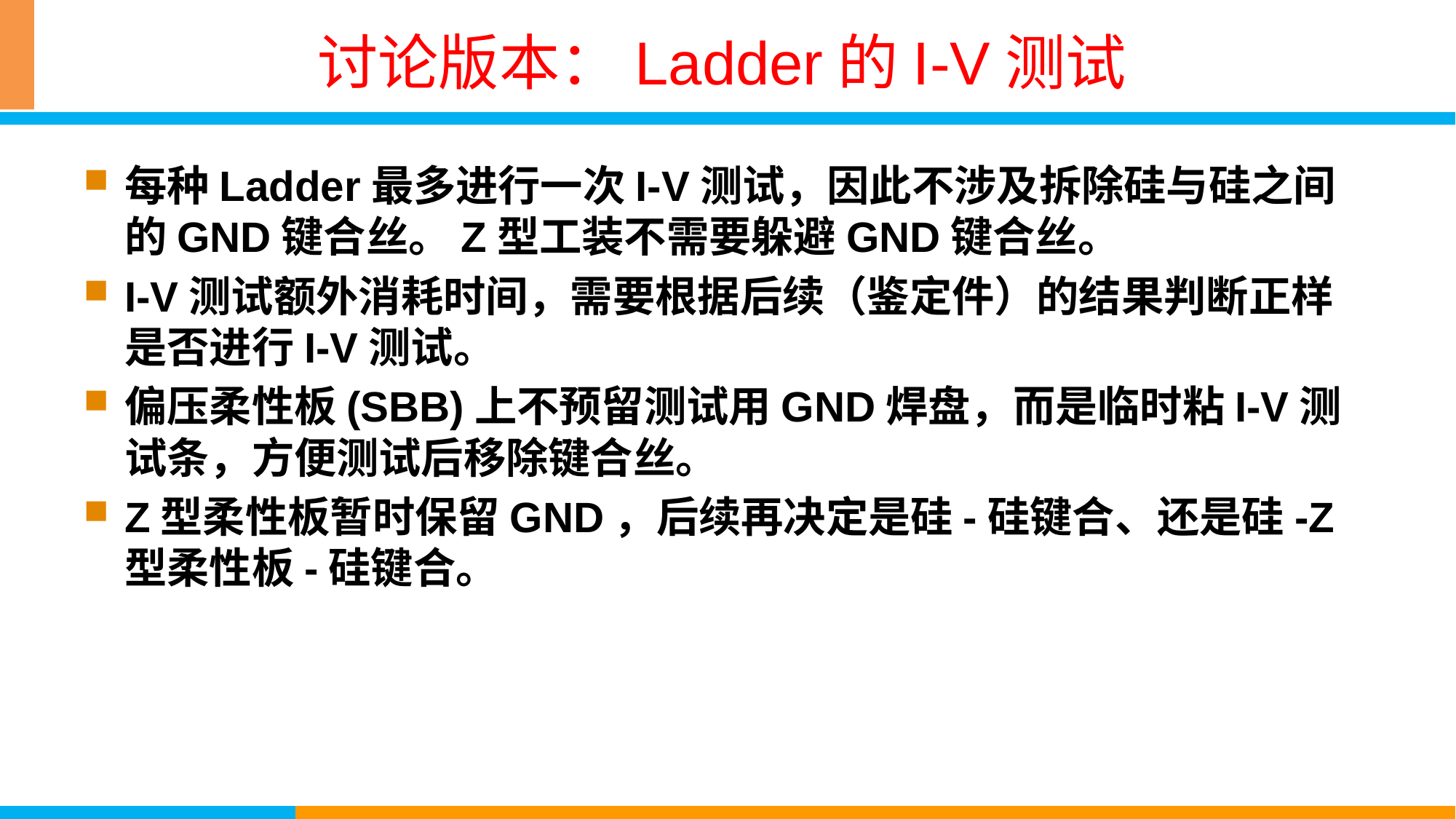

# 讨论版本：Ladder的I-V测试
每种Ladder最多进行一次I-V测试，因此不涉及拆除硅与硅之间的GND键合丝。Z型工装不需要躲避GND键合丝。
I-V测试额外消耗时间，需要根据后续（鉴定件）的结果判断正样是否进行I-V测试。
偏压柔性板(SBB)上不预留测试用GND焊盘，而是临时粘I-V测试条，方便测试后移除键合丝。
Z型柔性板暂时保留GND，后续再决定是硅-硅键合、还是硅-Z型柔性板-硅键合。